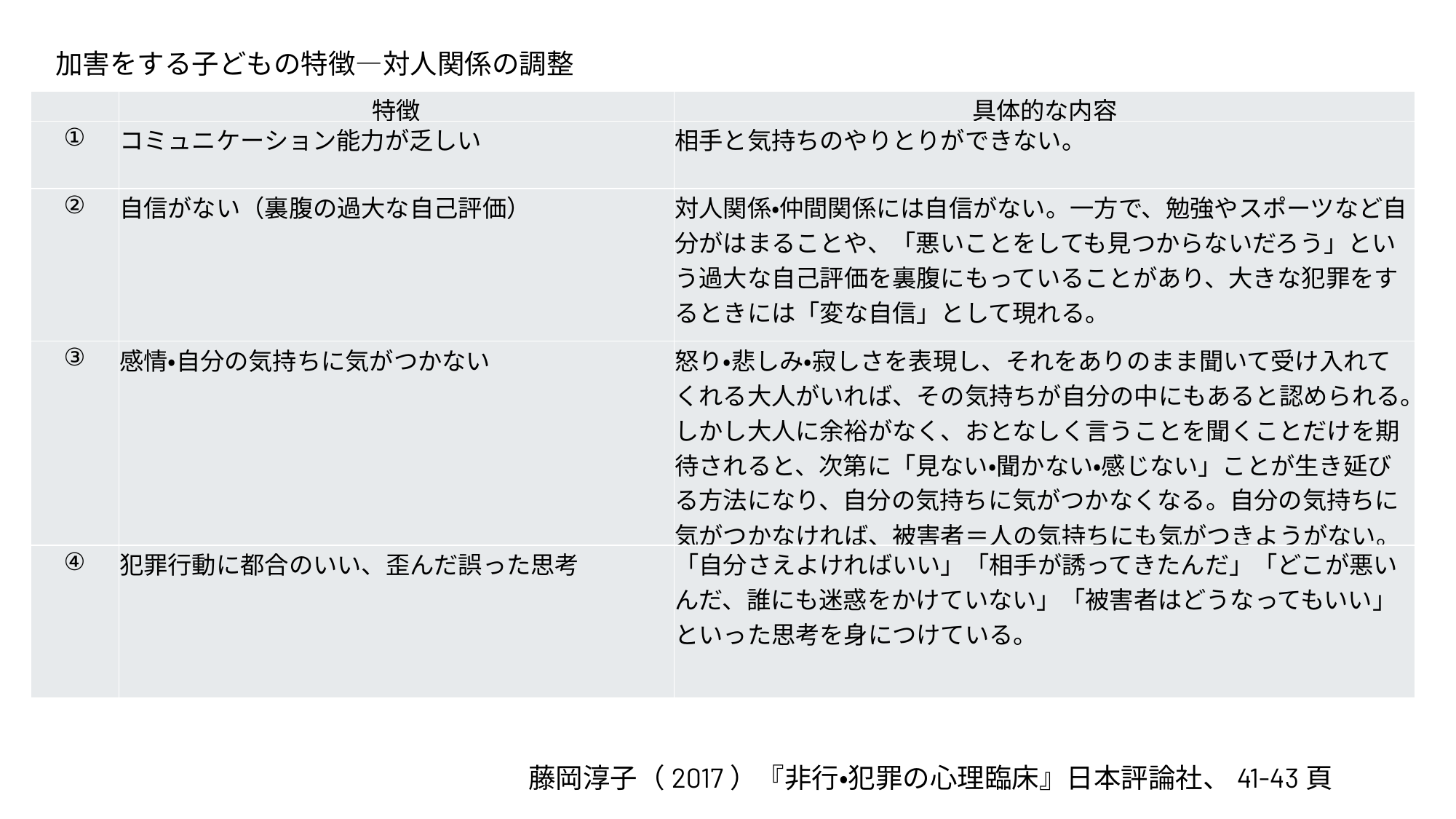

加害をする子どもの特徴―対人関係の調整
|  | 特徴 | 具体的な内容 |
| --- | --- | --- |
| ① | コミュニケーション能力が乏しい | 相手と気持ちのやりとりができない。 |
| ② | 自信がない（裏腹の過大な自己評価） | 対人関係・仲間関係には自信がない。一方で、勉強やスポーツなど自分がはまることや、「悪いことをしても見つからないだろう」という過大な自己評価を裏腹にもっていることがあり、大きな犯罪をするときには「変な自信」として現れる。 |
| ③ | 感情・自分の気持ちに気がつかない | 怒り・悲しみ・寂しさを表現し、それをありのまま聞いて受け入れてくれる大人がいれば、その気持ちが自分の中にもあると認められる。しかし大人に余裕がなく、おとなしく言うことを聞くことだけを期待されると、次第に「見ない・聞かない・感じない」ことが生き延びる方法になり、自分の気持ちに気がつかなくなる。自分の気持ちに気がつかなければ、被害者＝人の気持ちにも気がつきようがない。こうした生き方が「発達障害」とラベルを貼られることもある。 |
| ④ | 犯罪行動に都合のいい、歪んだ誤った思考 | 「自分さえよければいい」「相手が誘ってきたんだ」「どこが悪いんだ、誰にも迷惑をかけていない」「被害者はどうなってもいい」といった思考を身につけている。 |
藤岡淳子（2017）『非行・犯罪の心理臨床』日本評論社、41-43頁